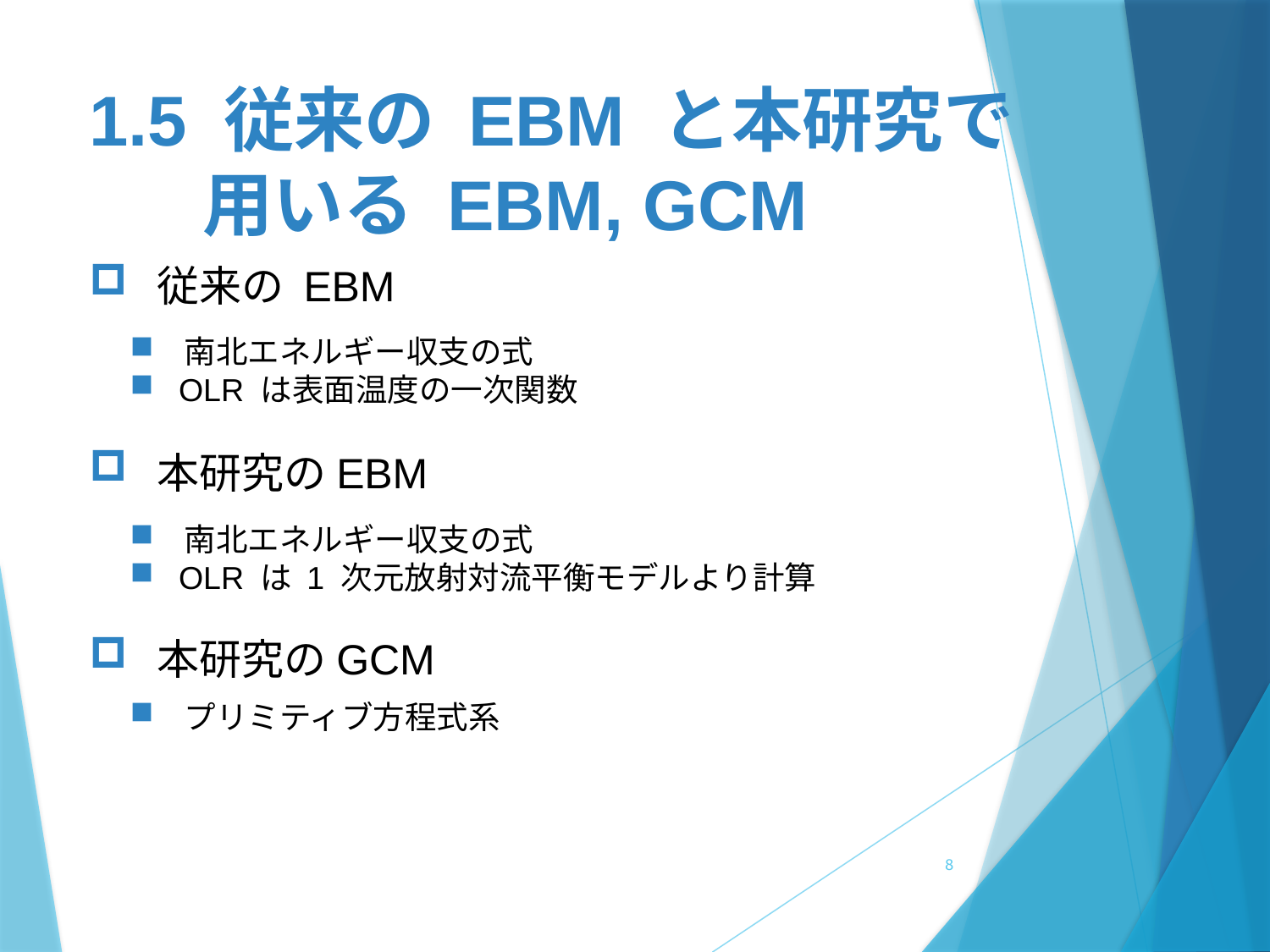

1.5 従来の EBM と本研究で
      用いる EBM, GCM
 従来の EBM
 南北エネルギー収支の式
 OLR は表面温度の一次関数
 本研究のEBM
 南北エネルギー収支の式
 OLR は 1 次元放射対流平衡モデルより計算
 本研究のGCM
 プリミティブ方程式系
8